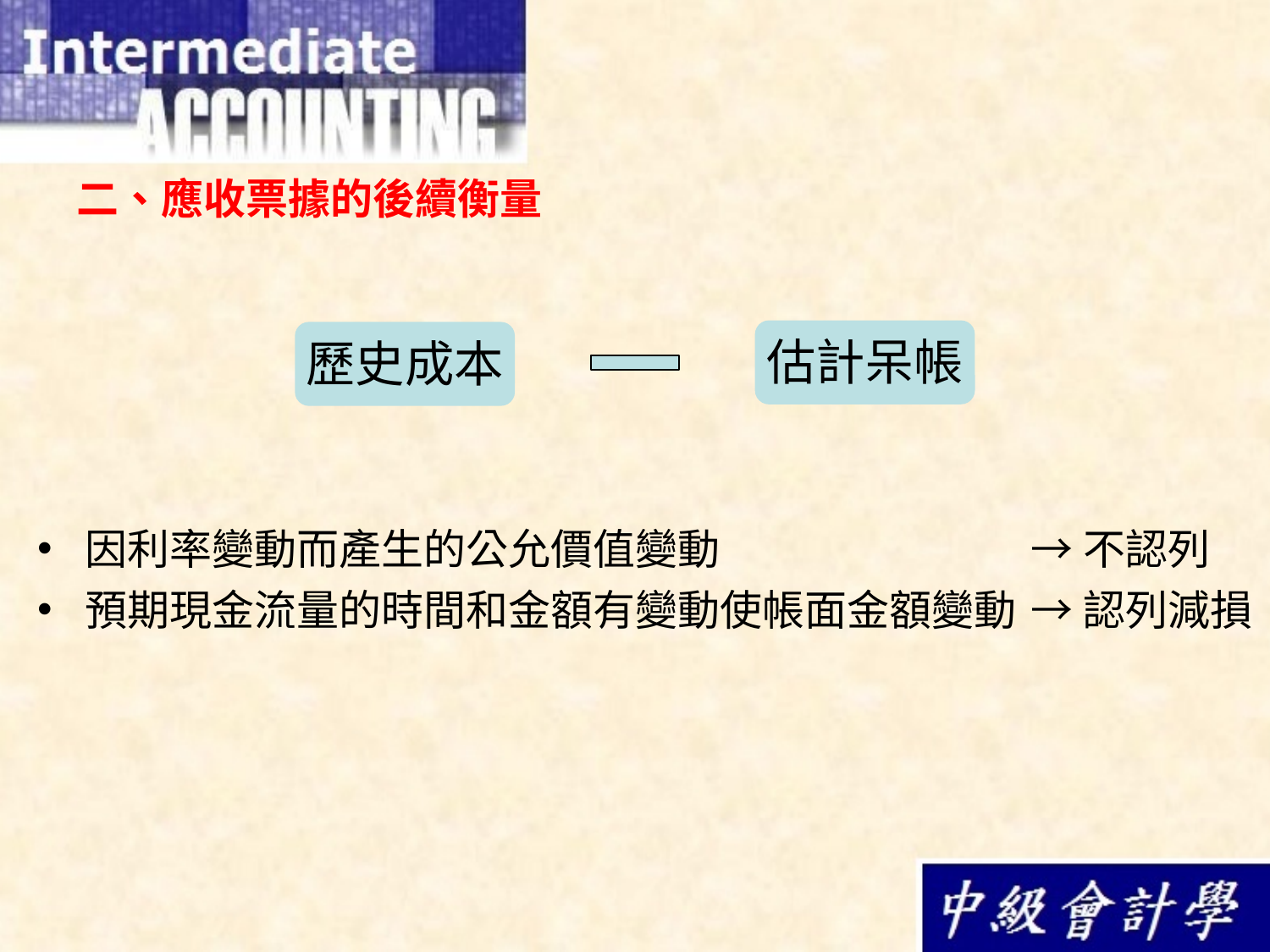

二、應收票據的後續衡量
估計呆帳
歷史成本

因利率變動而產生的公允價值變動
預期現金流量的時間和金額有變動使帳面金額變動
→不認列
→認列減損